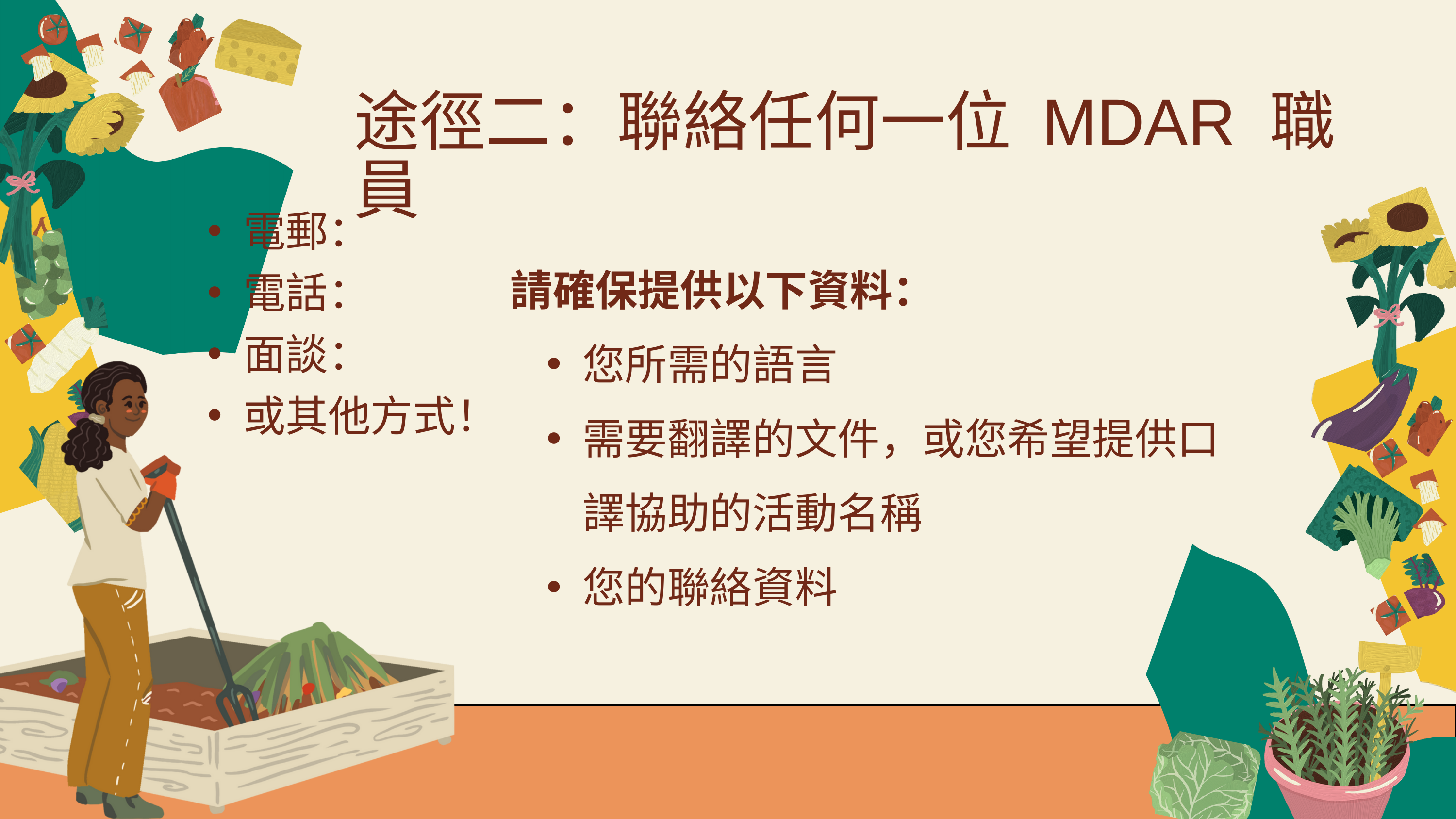

途徑二：聯絡任何一位 MDAR 職員

電郵：
電話：
面談：
或其他方式！
請確保提供以下資料：
您所需的語言
需要翻譯的文件，或您希望提供口譯協助的活動名稱
您的聯絡資料